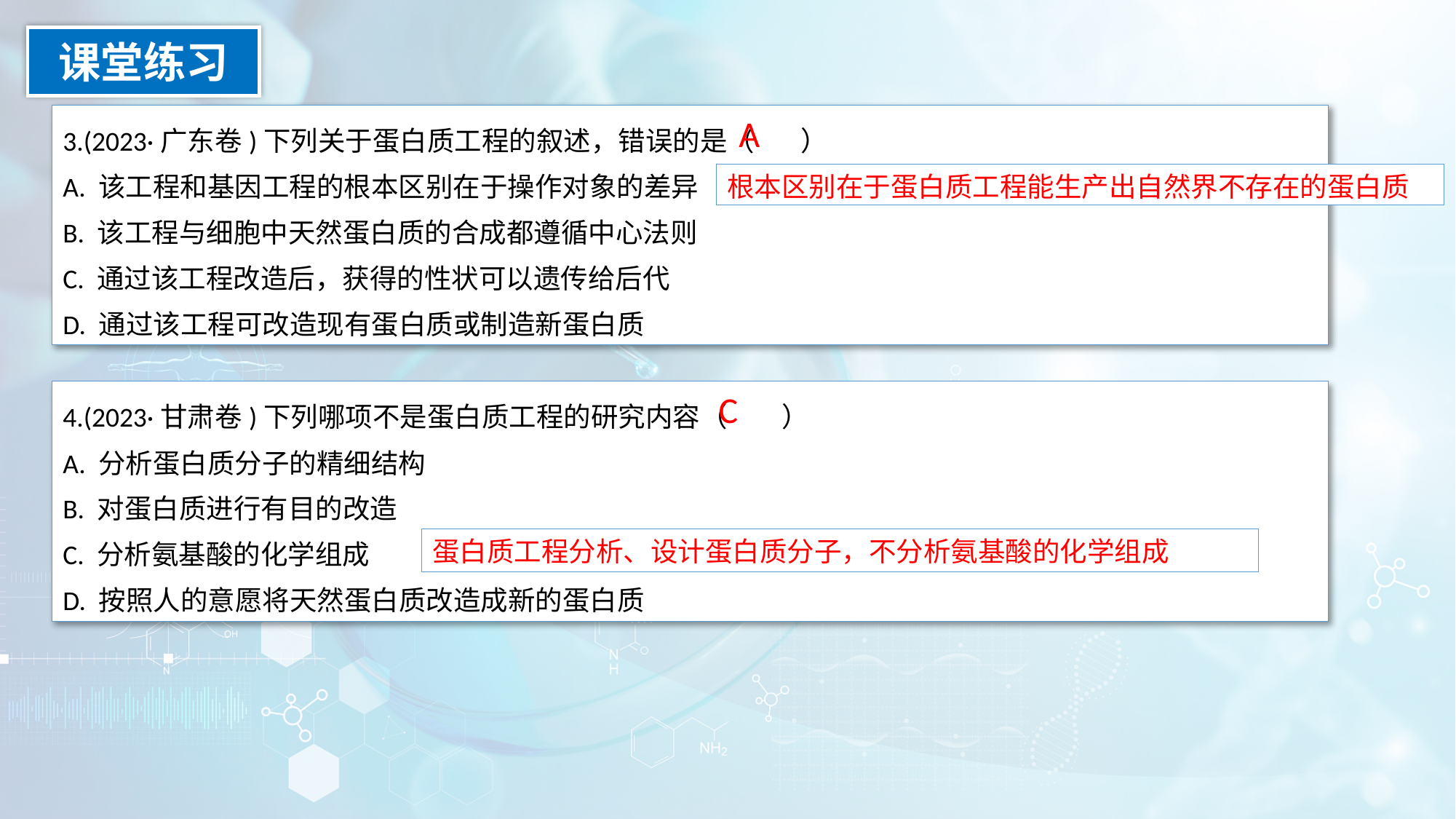

课堂练习
3.(2023·广东卷)下列关于蛋白质工程的叙述，错误的是（      ）
A. 该工程和基因工程的根本区别在于操作对象的差异
B. 该工程与细胞中天然蛋白质的合成都遵循中心法则
C. 通过该工程改造后，获得的性状可以遗传给后代
D. 通过该工程可改造现有蛋白质或制造新蛋白质
A
根本区别在于蛋白质工程能生产出自然界不存在的蛋白质
4.(2023·甘肃卷)下列哪项不是蛋白质工程的研究内容（　　）
A. 分析蛋白质分子的精细结构
B. 对蛋白质进行有目的改造
C. 分析氨基酸的化学组成
D. 按照人的意愿将天然蛋白质改造成新的蛋白质
C
蛋白质工程分析、设计蛋白质分子，不分析氨基酸的化学组成